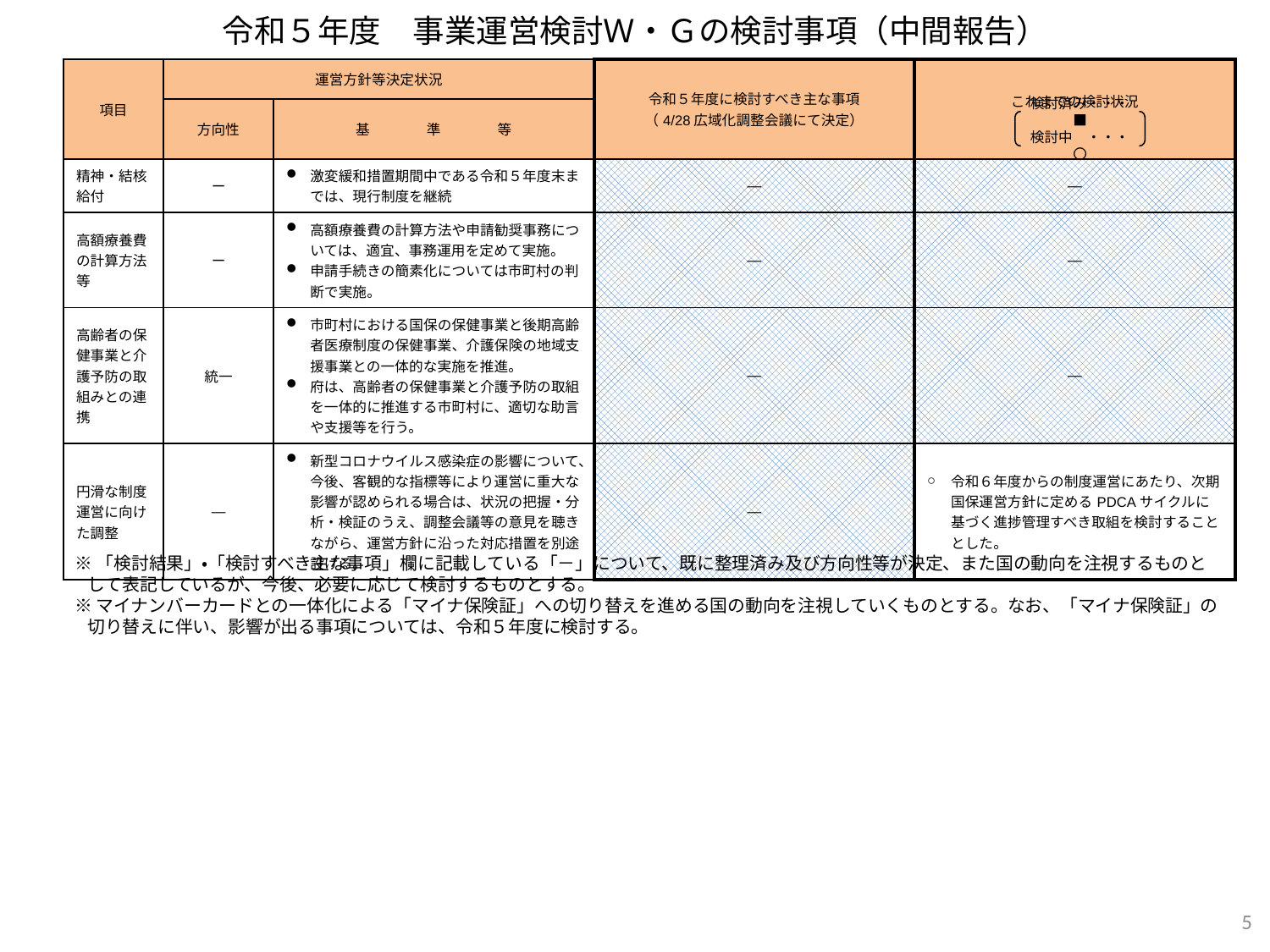

# 令和５年度　事業運営検討Ｗ・Ｇの検討事項（中間報告）
| 項目 | 運営方針等決定状況 |  | 令和５年度に検討すべき主な事項 （4/28広域化調整会議にて決定） | これまでの検討状況 |
| --- | --- | --- | --- | --- |
|  | 方向性 | 基　　　　準　　　　等 |  |  |
| 精神・結核 給付 | ー | 激変緩和措置期間中である令和５年度末までは、現行制度を継続 | ― | ― |
| 高額療養費の計算方法等 | ー | 高額療養費の計算方法や申請勧奨事務については、適宜、事務運用を定めて実施。 申請手続きの簡素化については市町村の判断で実施。 | ― | ― |
| 高齢者の保健事業と介護予防の取組みとの連携 | 統一 | 市町村における国保の保健事業と後期高齢者医療制度の保健事業、介護保険の地域支援事業との一体的な実施を推進。 府は、高齢者の保健事業と介護予防の取組を一体的に推進する市町村に、適切な助言や支援等を行う。 | ― | ― |
| 円滑な制度運営に向けた調整 | ― | 新型コロナウイルス感染症の影響について、今後、客観的な指標等により運営に重大な影響が認められる場合は、状況の把握・分析・検証のうえ、調整会議等の意見を聴きながら、運営方針に沿った対応措置を別途設ける。 | ― | 令和６年度からの制度運営にあたり、次期国保運営方針に定めるPDCAサイクルに基づく進捗管理すべき取組を検討することとした。 |
検討済み・・・■
検討中　・・・〇
※「検討結果」・「検討すべき主な事項」欄に記載している「－」について、既に整理済み及び方向性等が決定、また国の動向を注視するものとして表記しているが、今後、必要に応じて検討するものとする。
※マイナンバーカードとの一体化による「マイナ保険証」への切り替えを進める国の動向を注視していくものとする。なお、「マイナ保険証」の切り替えに伴い、影響が出る事項については、令和５年度に検討する。
5